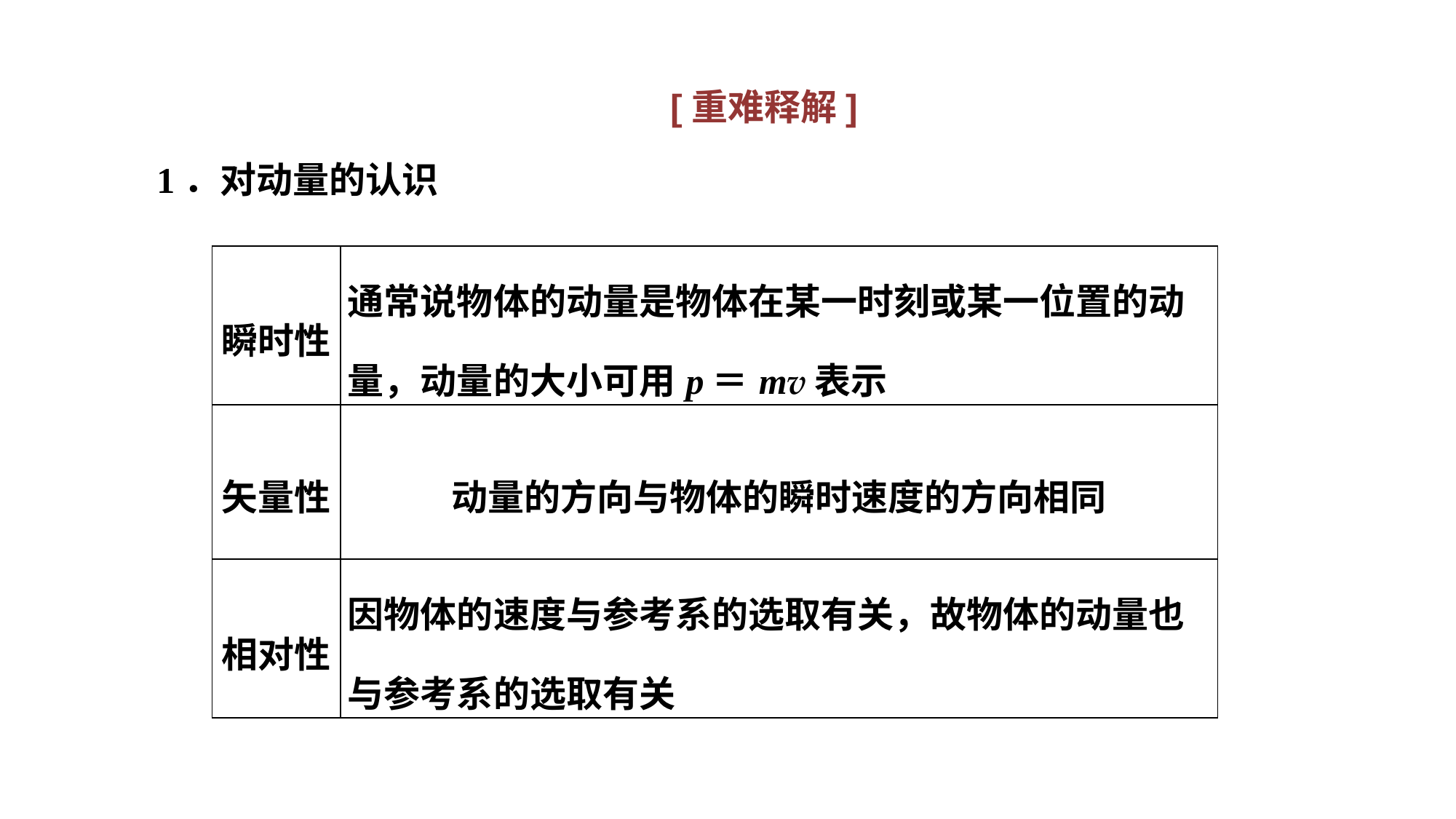

[重难释解]
1．对动量的认识

| 瞬时性 | 通常说物体的动量是物体在某一时刻或某一位置的动量，动量的大小可用p＝mv表示 |
| --- | --- |
| 矢量性 | 动量的方向与物体的瞬时速度的方向相同 |
| 相对性 | 因物体的速度与参考系的选取有关，故物体的动量也与参考系的选取有关 |